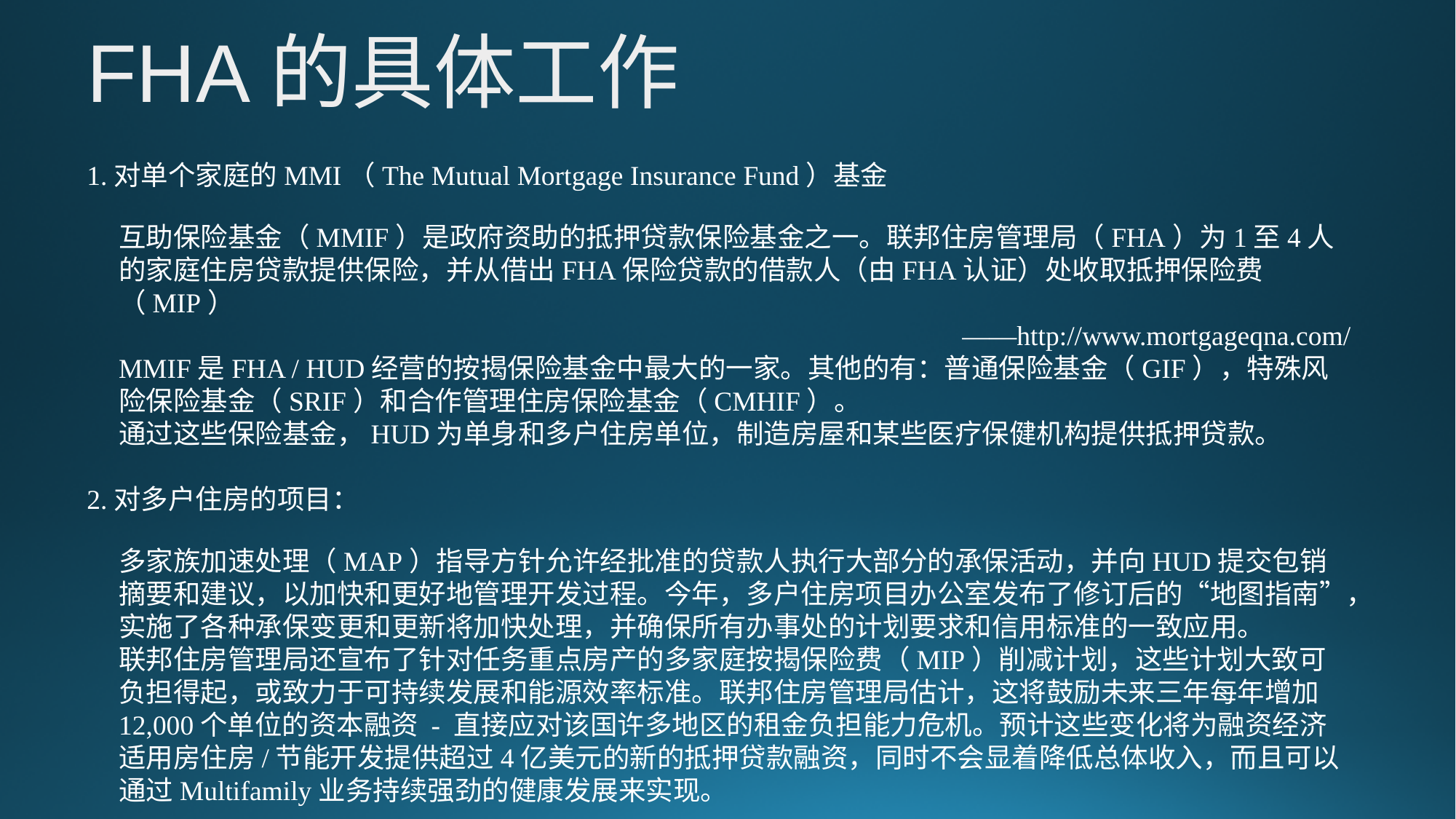

FHA的具体工作
1.对单个家庭的MMI（The Mutual Mortgage Insurance Fund）基金

互助保险基金（MMIF）是政府资助的抵押贷款保险基金之一。联邦住房管理局（FHA）为1至4人的家庭住房贷款提供保险，并从借出FHA保险贷款的借款人（由FHA认证）处收取抵押保险费（MIP）
——http://www.mortgageqna.com/
MMIF是FHA / HUD经营的按揭保险基金中最大的一家。其他的有：普通保险基金（GIF），特殊风险保险基金（SRIF）和合作管理住房保险基金（CMHIF）。
通过这些保险基金，HUD为单身和多户住房单位，制造房屋和某些医疗保健机构提供抵押贷款。

2.对多户住房的项目：

多家族加速处理（MAP）指导方针允许经批准的贷款人执行大部分的承保活动，并向HUD提交包销摘要和建议，以加快和更好地管理开发过程。今年，多户住房项目办公室发布了修订后的“地图指南”，实施了各种承保变更和更新将加快处理，并确保所有办事处的计划要求和信用标准的一致应用。
联邦住房管理局还宣布了针对任务重点房产的多家庭按揭保险费（MIP）削减计划，这些计划大致可负担得起，或致力于可持续发展和能源效率标准。联邦住房管理局估计，这将鼓励未来三年每年增加12,000个单位的资本融资 - 直接应对该国许多地区的租金负担能力危机。预计这些变化将为融资经济适用房住房/节能开发提供超过4亿美元的新的抵押贷款融资，同时不会显着降低总体收入，而且可以通过Multifamily业务持续强劲的健康发展来实现。